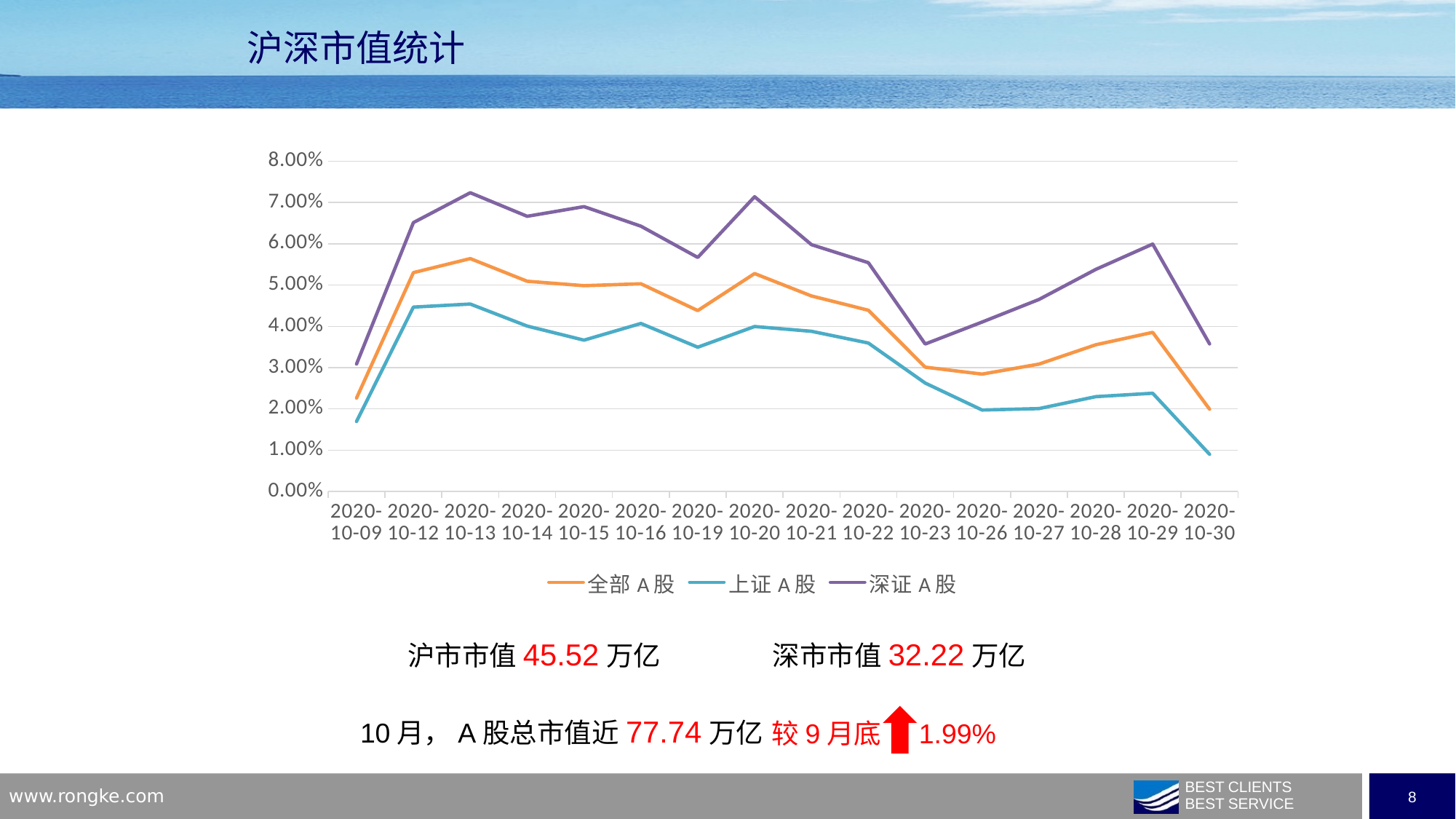

沪深市值统计

### Chart

| Category | 全部A股 | 上证A股 | 深证A股 |
|---|---|---|---|
| 44113 | 0.022622733070986722 | 0.016943665578120104 | 0.03085936658308097 |
| 44116 | 0.05300930150976124 | 0.044655883966720156 | 0.06512467766297081 |
| 44117 | 0.05640011664436484 | 0.04540002271759169 | 0.07235409894644484 |
| 44118 | 0.050916779920815 | 0.04007215829774413 | 0.06664527302268675 |
| 44119 | 0.04984655724545917 | 0.03665014721322857 | 0.06898596582748429 |
| 44120 | 0.05030414931720162 | 0.040689534451131326 | 0.06424870255789905 |
| 44123 | 0.04381861588776048 | 0.034947003796527154 | 0.056685555319062386 |
| 44124 | 0.05278092042142157 | 0.03995496489788186 | 0.07138304043894084 |
| 44125 | 0.04735844080825169 | 0.03879960652520853 | 0.059771743057040805 |
| 44126 | 0.04389715005915429 | 0.03595800488619205 | 0.05541168642822081 |
| 44127 | 0.030112124173047095 | 0.026248325988609933 | 0.035715982491315135 |
| 44130 | 0.028421984872867512 | 0.019723635735821476 | 0.04103763244037695 |
| 44131 | 0.03085596583921113 | 0.02007081474438599 | 0.04649820588165654 |
| 44132 | 0.03554206776024893 | 0.02296191345091181 | 0.053787690074440286 |
| 44133 | 0.03853203122570226 | 0.023781151150848556 | 0.059925964879445015 |
| 44134 | 0.019917094551555214 | 0.0090033374366294 | 0.03574585828937282 |
沪市市值45.52万亿
深市市值32.22万亿

10月，A股总市值近77.74万亿
  较9月底     1.99%